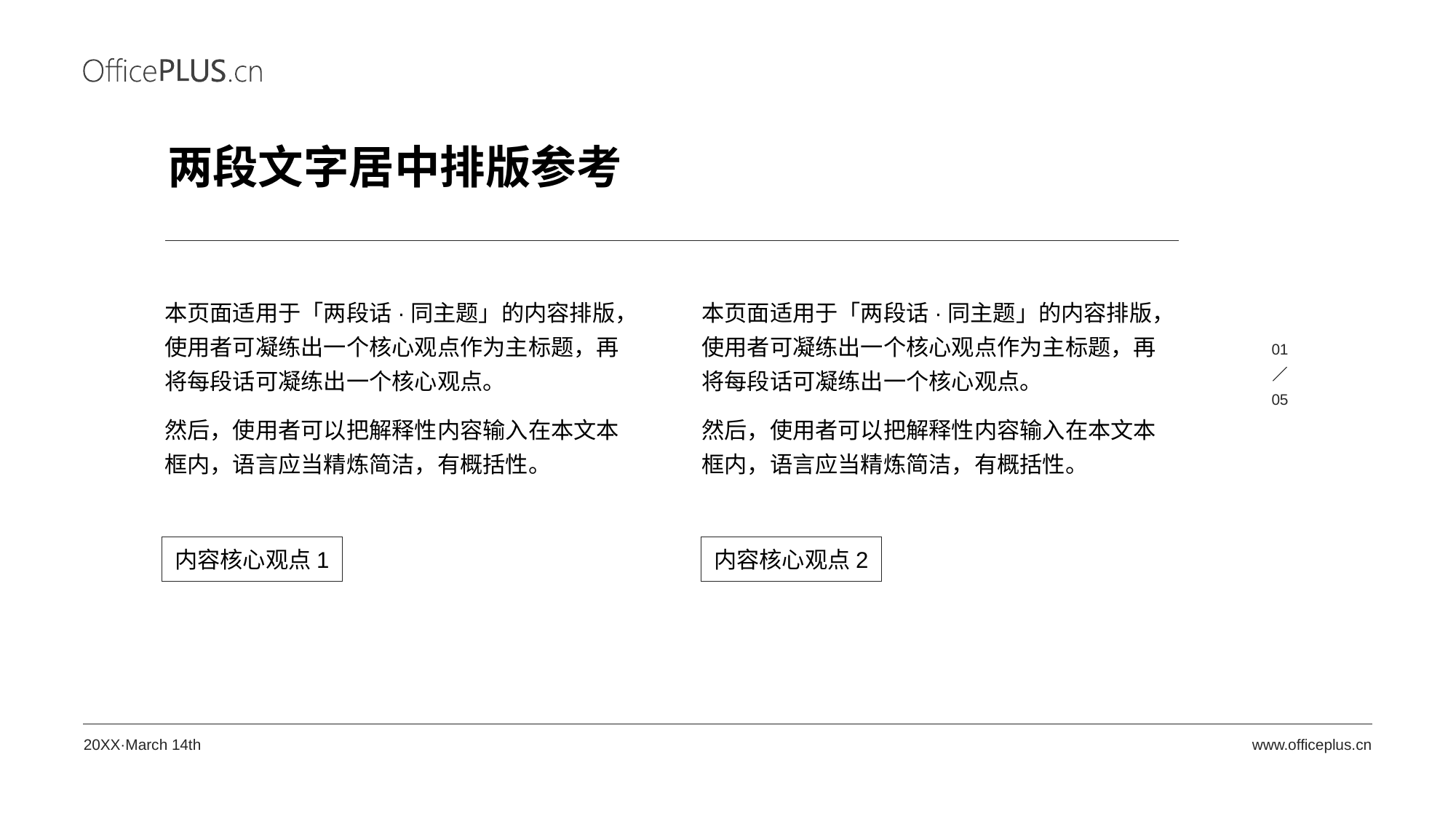

两段文字居中排版参考
本页面适用于「两段话·同主题」的内容排版，使用者可凝练出一个核心观点作为主标题，再将每段话可凝练出一个核心观点。
然后，使用者可以把解释性内容输入在本文本框内，语言应当精炼简洁，有概括性。
本页面适用于「两段话·同主题」的内容排版，使用者可凝练出一个核心观点作为主标题，再将每段话可凝练出一个核心观点。
然后，使用者可以把解释性内容输入在本文本框内，语言应当精炼简洁，有概括性。
01
05
内容核心观点1
内容核心观点2
20XX·March 14th